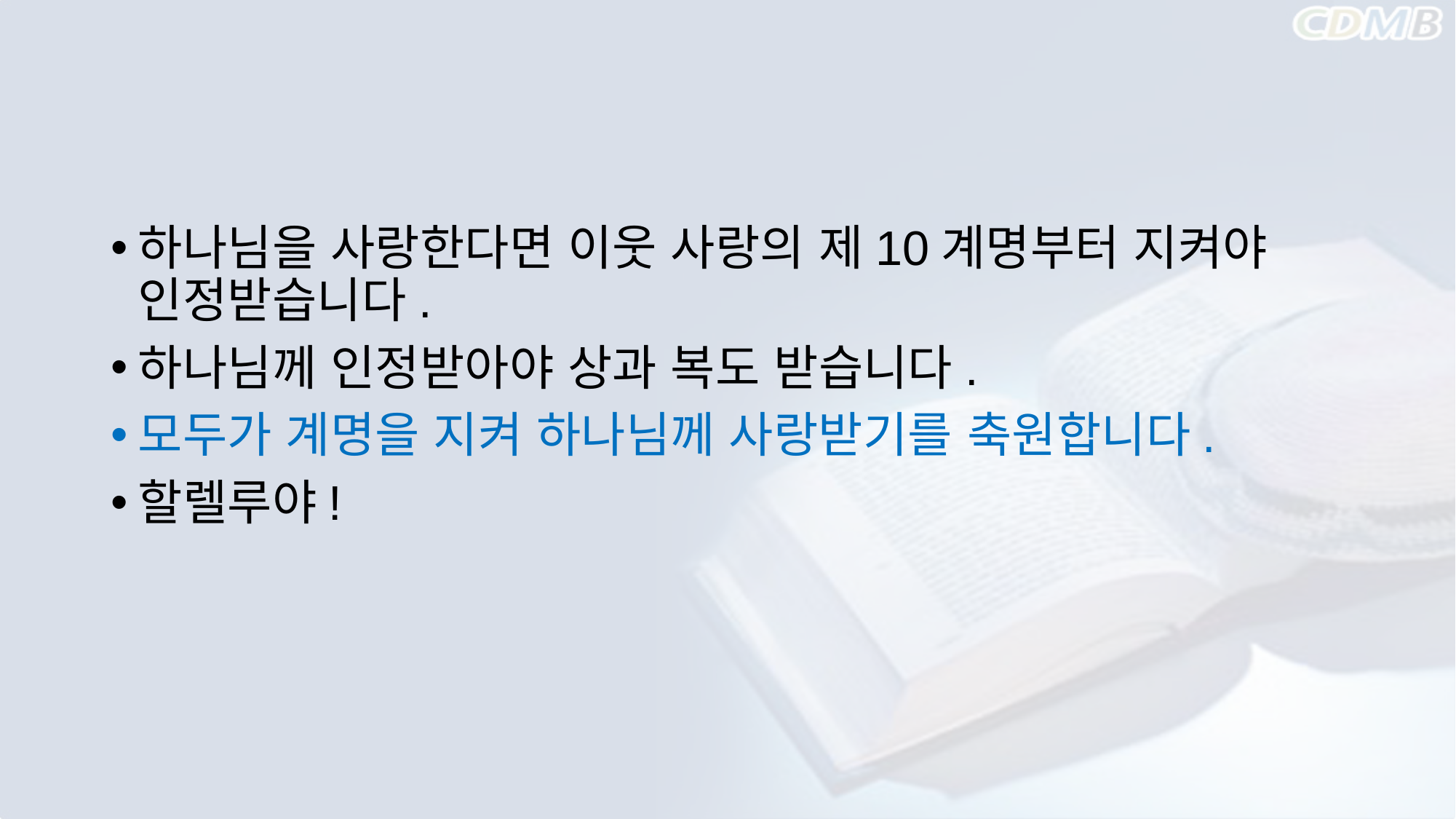

#
하나님을 사랑한다면 이웃 사랑의 제10계명부터 지켜야 인정받습니다.
하나님께 인정받아야 상과 복도 받습니다.
모두가 계명을 지켜 하나님께 사랑받기를 축원합니다.
할렐루야!